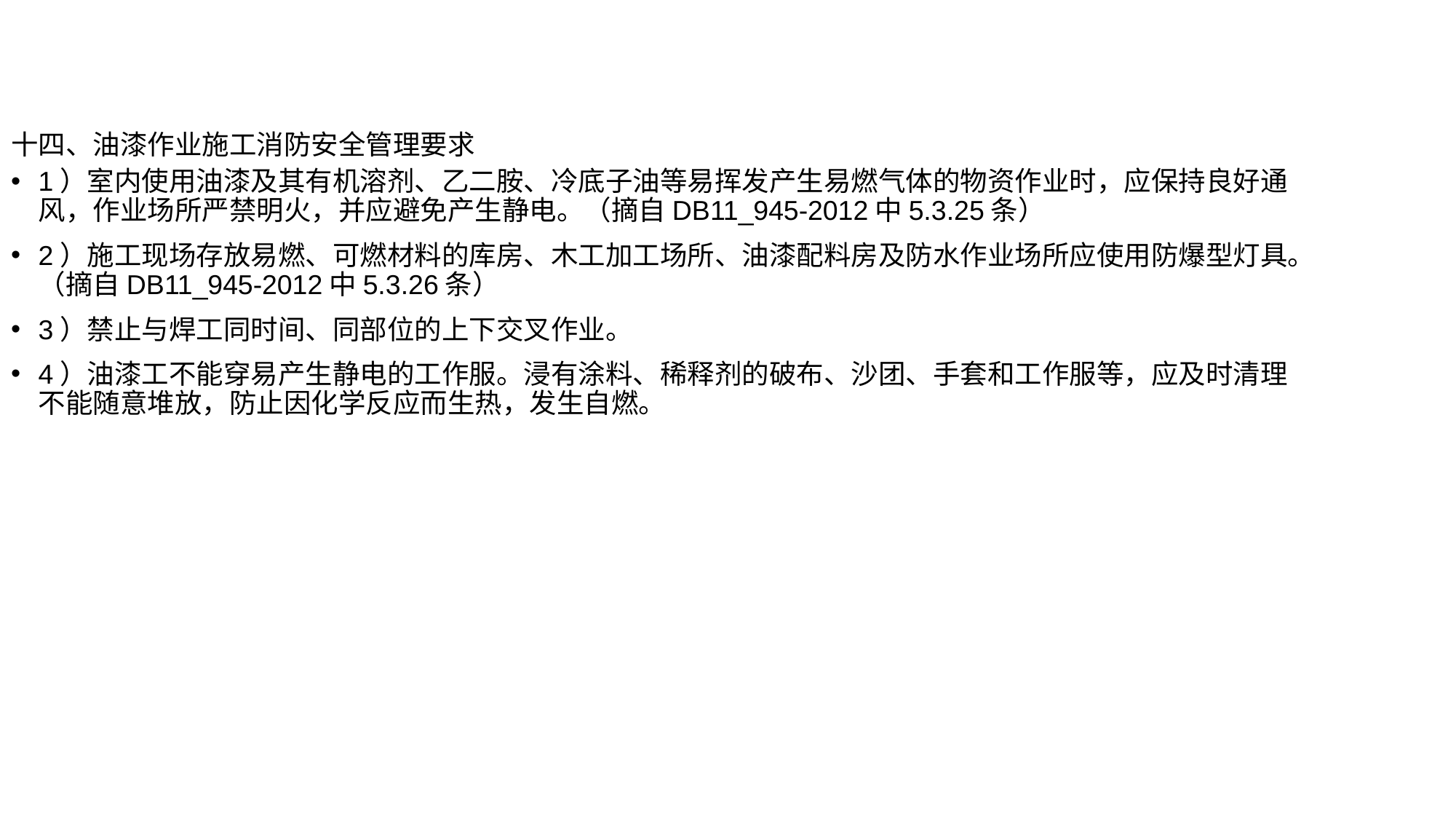

十四、油漆作业施工消防安全管理要求
1）室内使用油漆及其有机溶剂、乙二胺、冷底子油等易挥发产生易燃气体的物资作业时，应保持良好通风，作业场所严禁明火，并应避免产生静电。（摘自DB11_945-2012中5.3.25条）
2）施工现场存放易燃、可燃材料的库房、木工加工场所、油漆配料房及防水作业场所应使用防爆型灯具。（摘自DB11_945-2012中5.3.26条）
3）禁止与焊工同时间、同部位的上下交叉作业。
4）油漆工不能穿易产生静电的工作服。浸有涂料、稀释剂的破布、沙团、手套和工作服等，应及时清理不能随意堆放，防止因化学反应而生热，发生自燃。